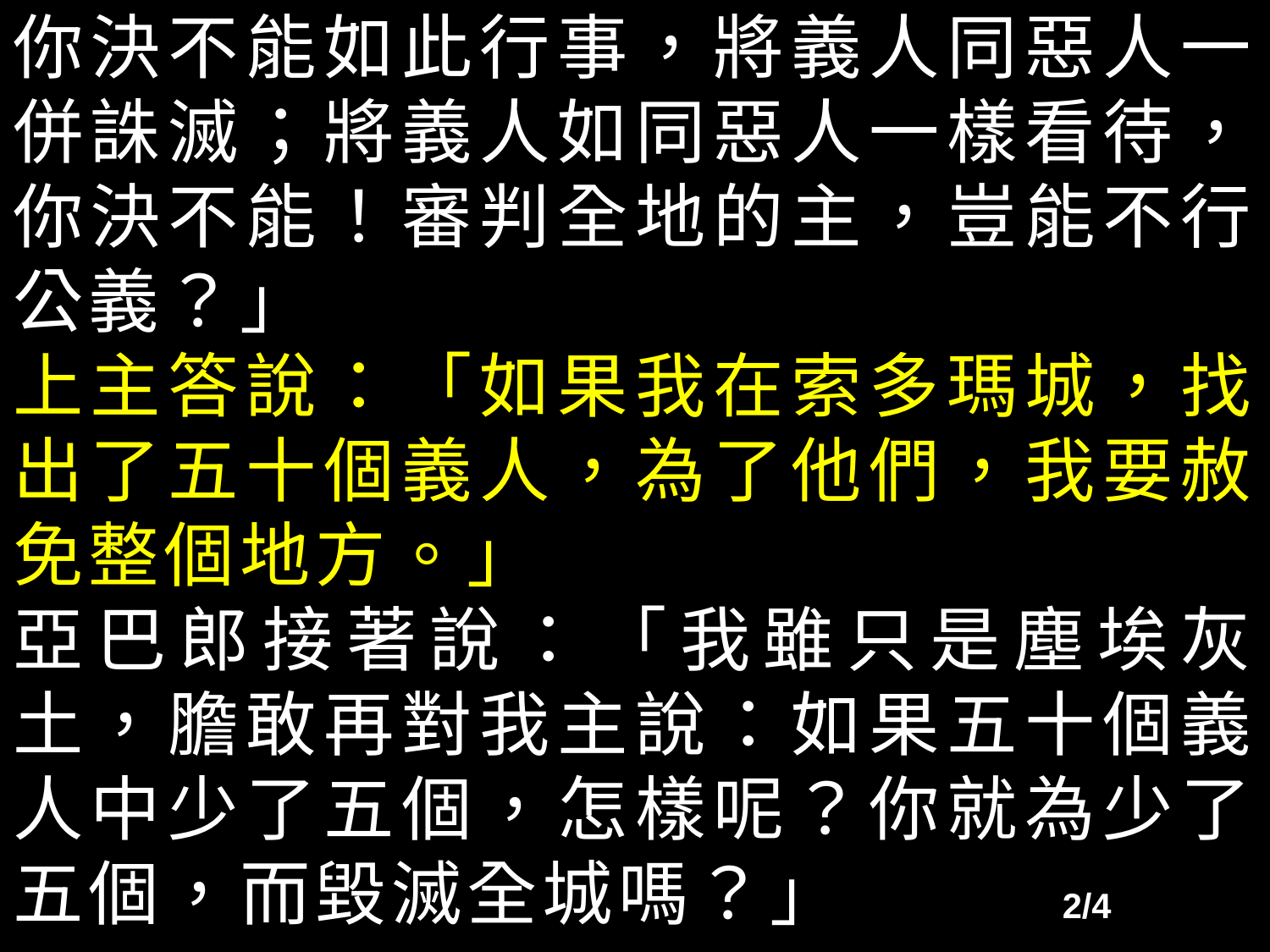

你決不能如此行事，將義人同惡人一併誅滅；將義人如同惡人一樣看待，你決不能！審判全地的主，豈能不行公義？」
上主答說：「如果我在索多瑪城，找出了五十個義人，為了他們，我要赦免整個地方。」
亞巴郎接著說：「我雖只是塵埃灰土，膽敢再對我主說：如果五十個義人中少了五個，怎樣呢？你就為少了五個，而毀滅全城嗎？」
2/4